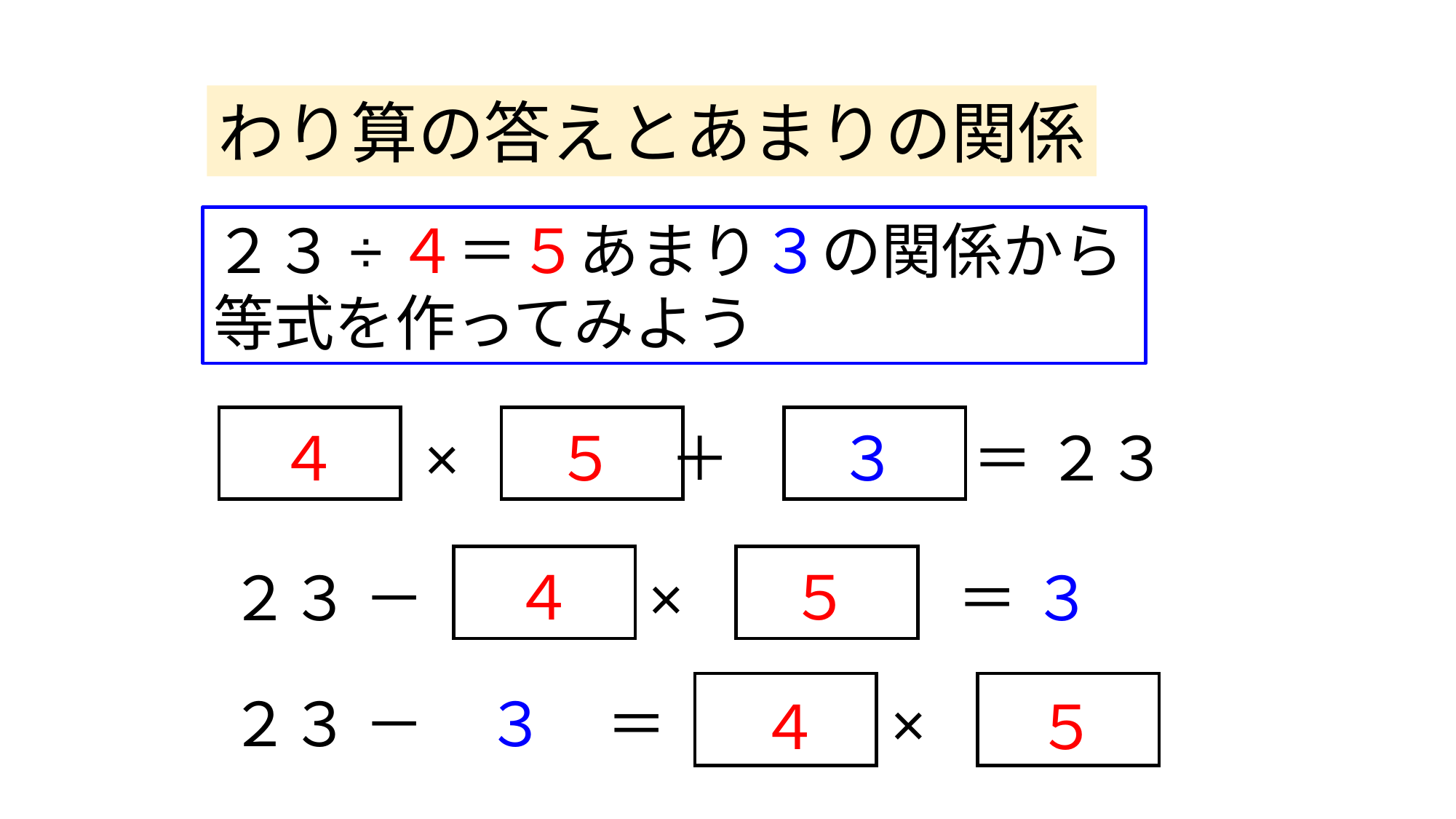

わり算の答えとあまりの関係
２３÷４＝５あまり３の関係から
等式を作ってみよう

４
×  　　   ＋　　　　＝ ２３
５
３

４
５
２３ －　　　  × 　　　　＝ ３

２３ －　３　＝　  　　×
４
５